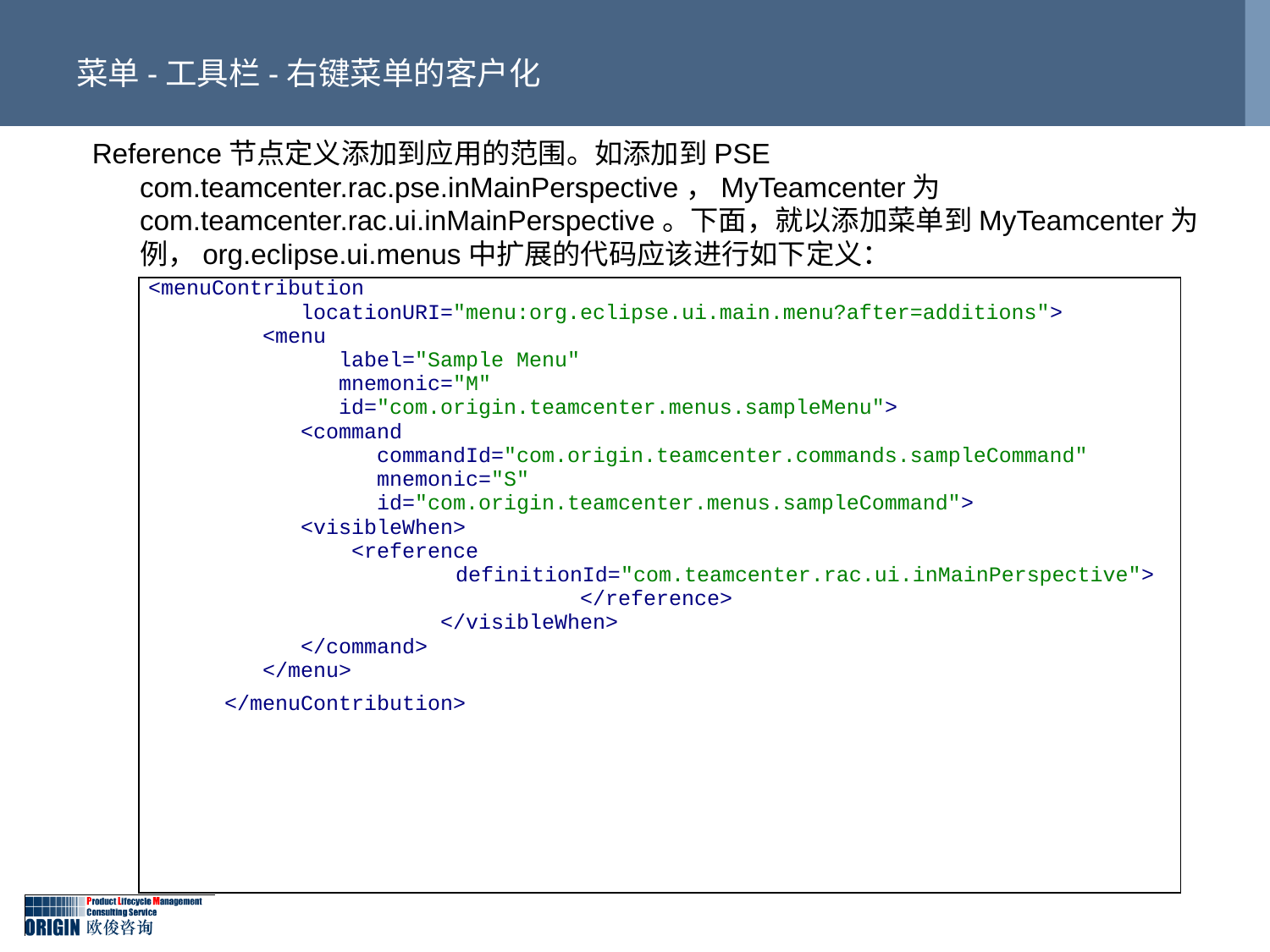

# 菜单-工具栏-右键菜单的客户化
Reference节点定义添加到应用的范围。如添加到PSE com.teamcenter.rac.pse.inMainPerspective，MyTeamcenter为com.teamcenter.rac.ui.inMainPerspective。下面，就以添加菜单到MyTeamcenter为例，org.eclipse.ui.menus中扩展的代码应该进行如下定义：

| <menuContribution locationURI="menu:org.eclipse.ui.main.menu?after=additions"> <menu label="Sample Menu" mnemonic="M" id="com.origin.teamcenter.menus.sampleMenu"> <command commandId="com.origin.teamcenter.commands.sampleCommand" mnemonic="S" id="com.origin.teamcenter.menus.sampleCommand"> <visibleWhen> <reference definitionId="com.teamcenter.rac.ui.inMainPerspective"> </reference> </visibleWhen> </command> </menu> </menuContribution> |
| --- |